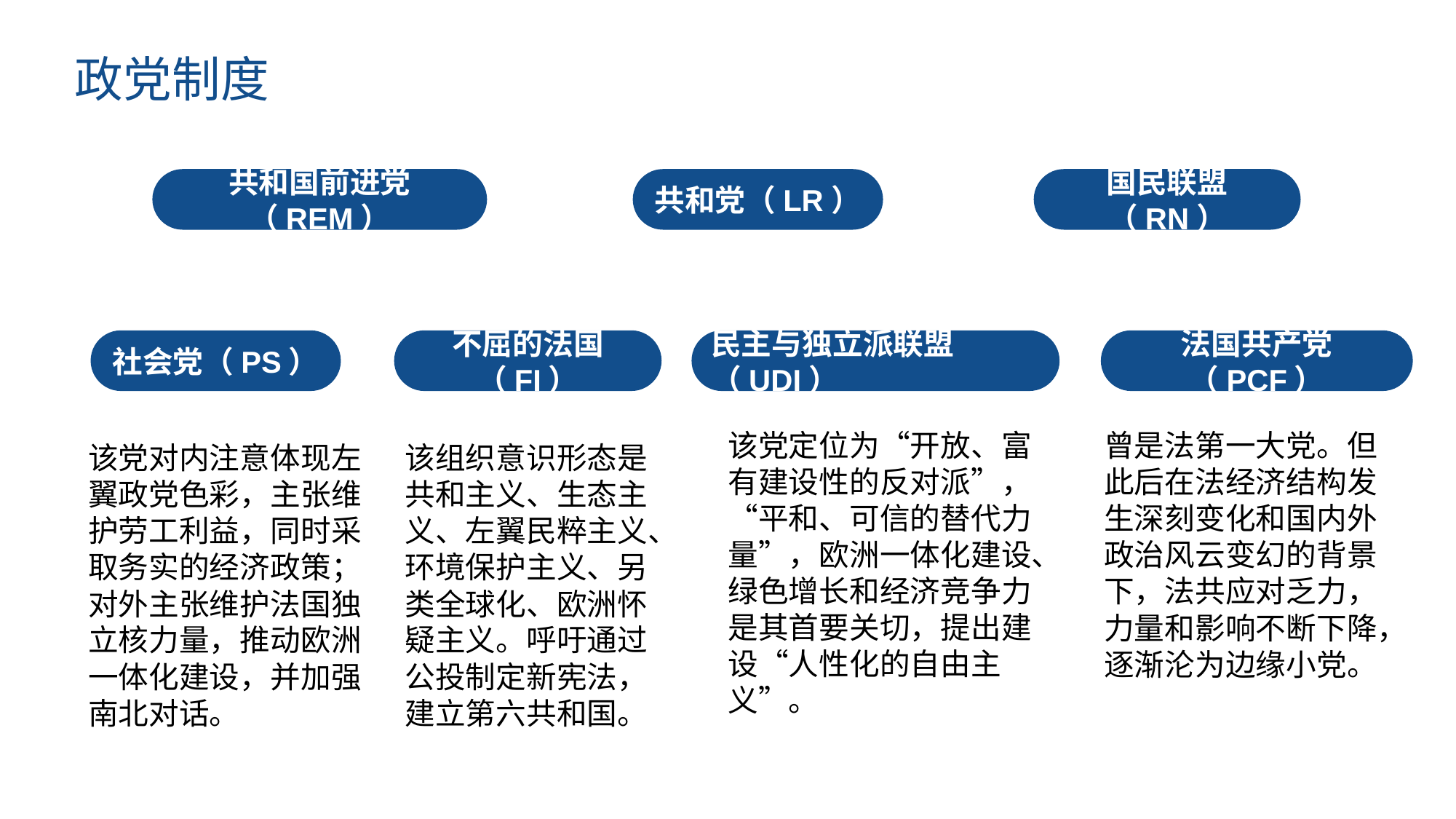

政党制度
共和国前进党（REM）
共和党（LR）
国民联盟（RN）
社会党（PS）
不屈的法国（FI）
民主与独立派联盟（UDI）
法国共产党（PCF）
该党定位为“开放、富有建设性的反对派”，“平和、可信的替代力量”，欧洲一体化建设、绿色增长和经济竞争力是其首要关切，提出建设“人性化的自由主义”。
曾是法第一大党。但此后在法经济结构发生深刻变化和国内外政治风云变幻的背景下，法共应对乏力，力量和影响不断下降，逐渐沦为边缘小党。
该党对内注意体现左翼政党色彩，主张维护劳工利益，同时采取务实的经济政策；对外主张维护法国独立核力量，推动欧洲一体化建设，并加强南北对话。
该组织意识形态是共和主义、生态主义、左翼民粹主义、环境保护主义、另类全球化、欧洲怀疑主义。呼吁通过公投制定新宪法，建立第六共和国。